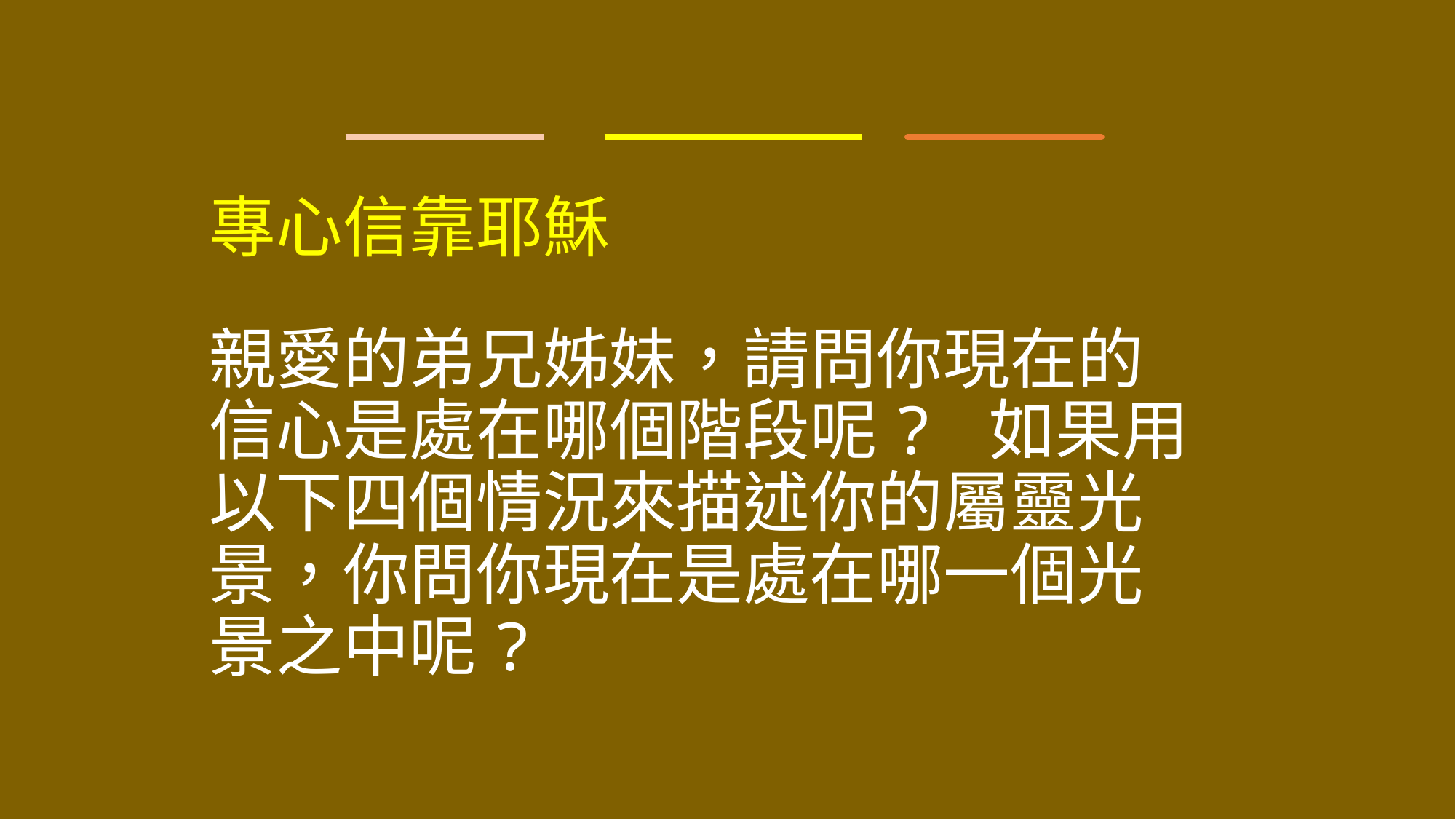

專心信靠耶穌

親愛的弟兄姊妹，請問你現在的信心是處在哪個階段呢? 如果用以下四個情況來描述你的屬靈光景，你問你現在是處在哪一個光景之中呢?